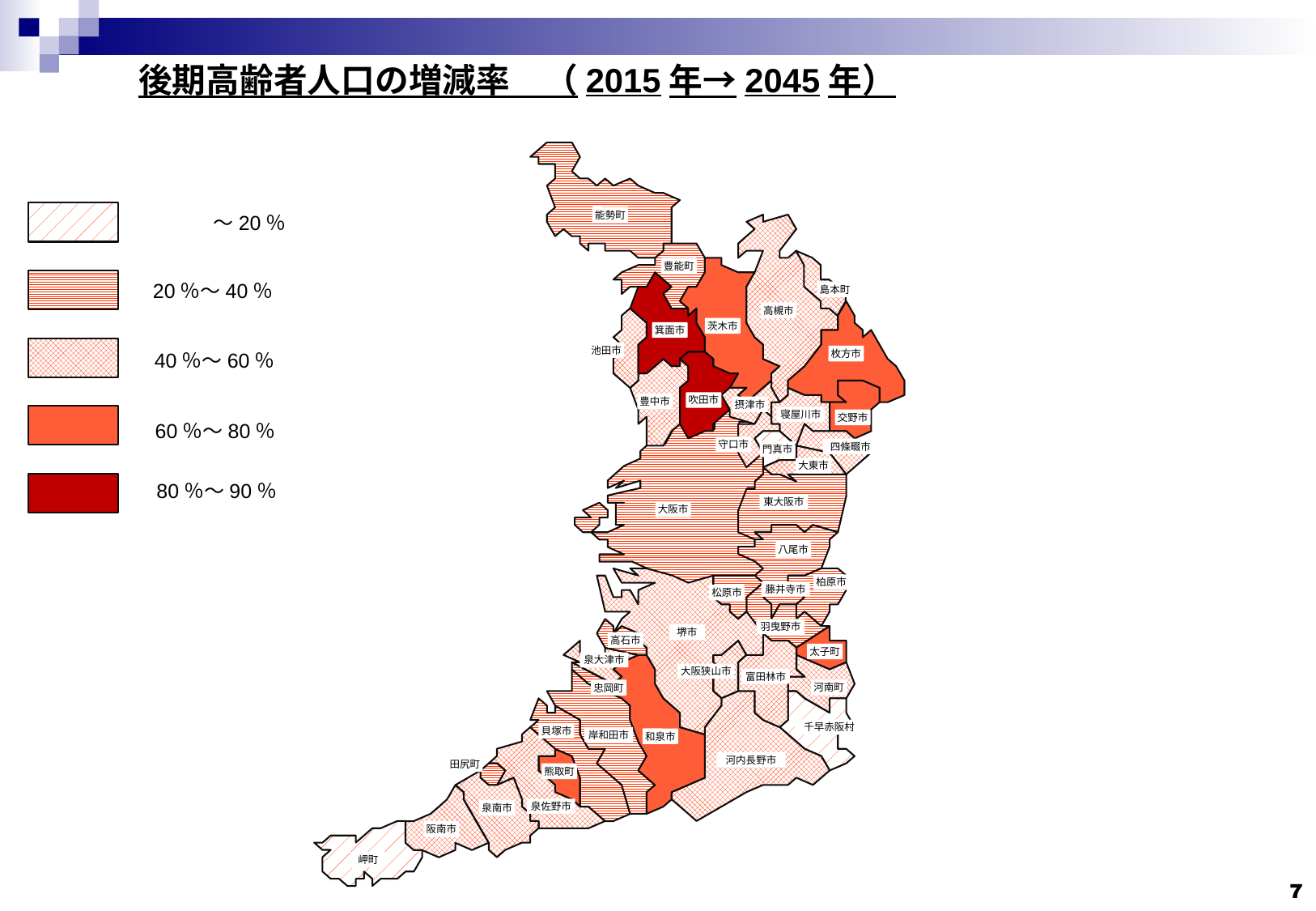

後期高齢者人口の増減率　（2015年→2045年）

　　　～20％
能勢町

豊能町

20％～40％

島本町

高槻市

茨木市
箕面市

40％～60％
池田市
枚方市

吹田市
豊中市
摂津市

60％～80％
寝屋川市

交野市

守口市
四條畷市
門真市

大東市

80％～90％

東大阪市
大阪市

八尾市

柏原市

藤井寺市

松原市
羽曳野市

堺市

高石市

太子町
泉大津市

大阪狭山市
富田林市

河南町
忠岡町

千早赤阪村
貝塚市
岸和田市

和泉市

河内長野市
田尻町
熊取町

泉佐野市
泉南市

阪南市
7
岬町